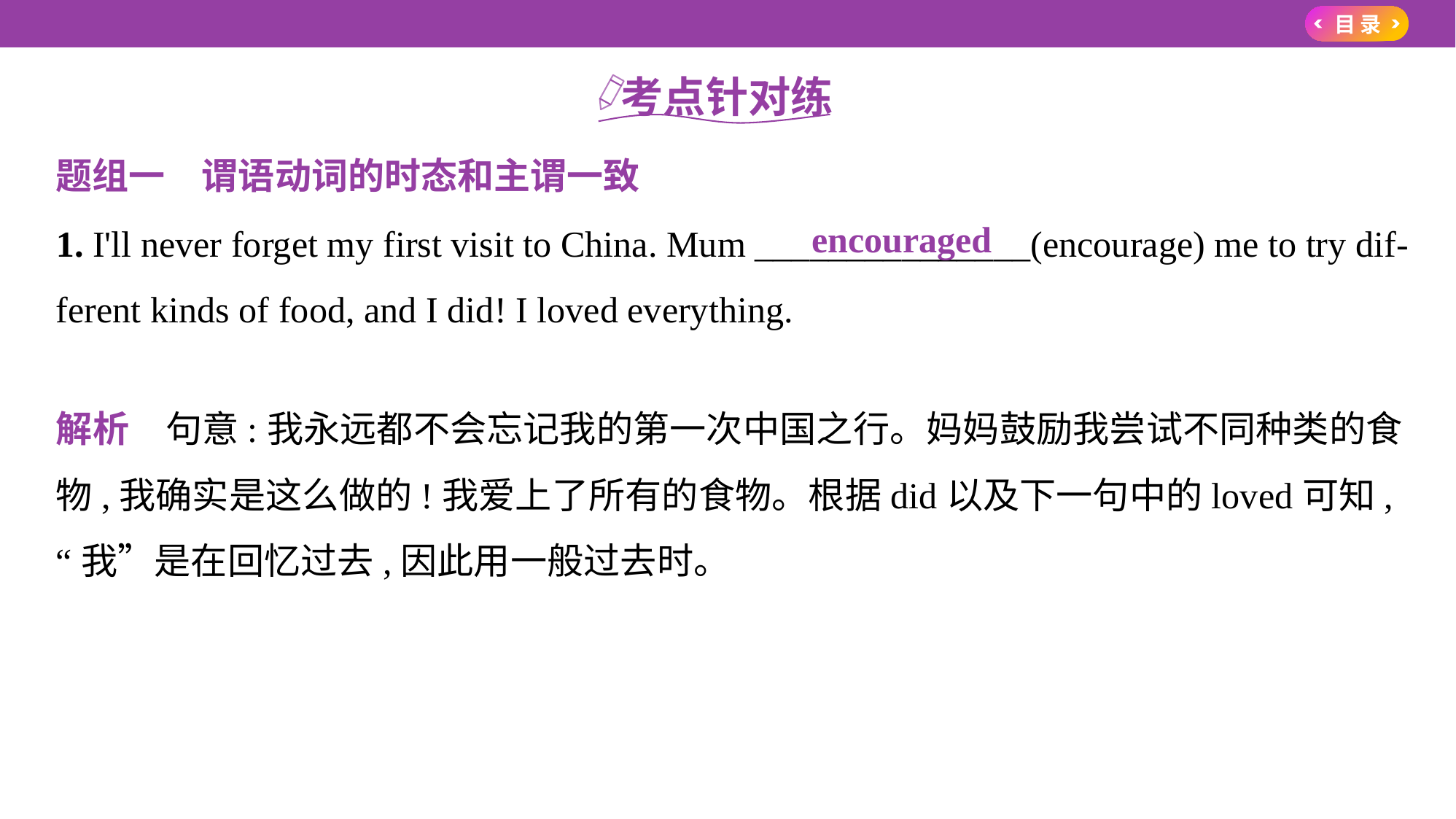

考点针对练

题组一　谓语动词的时态和主谓一致
1. I'll never forget my first visit to China. Mum _______________(encourage) me to try dif-
ferent kinds of food, and I did! I loved everything.

解析　句意:我永远都不会忘记我的第一次中国之行。妈妈鼓励我尝试不同种类的食
物,我确实是这么做的!我爱上了所有的食物。根据did以及下一句中的loved可知,
“我”是在回忆过去,因此用一般过去时。
　encouraged